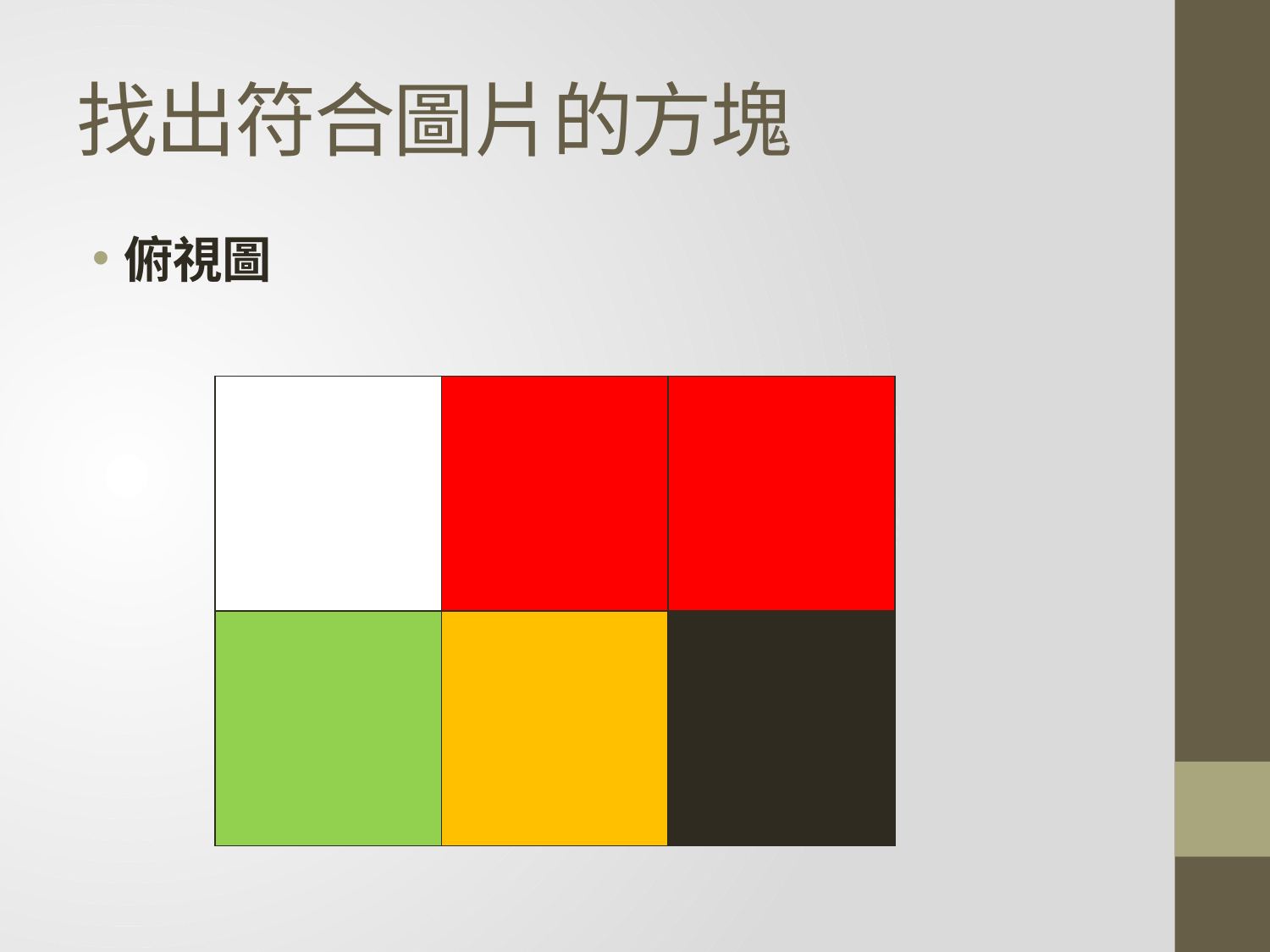

# 找出符合圖片的方塊
俯視圖
|  |  |  |
| --- | --- | --- |
|  |  |  |